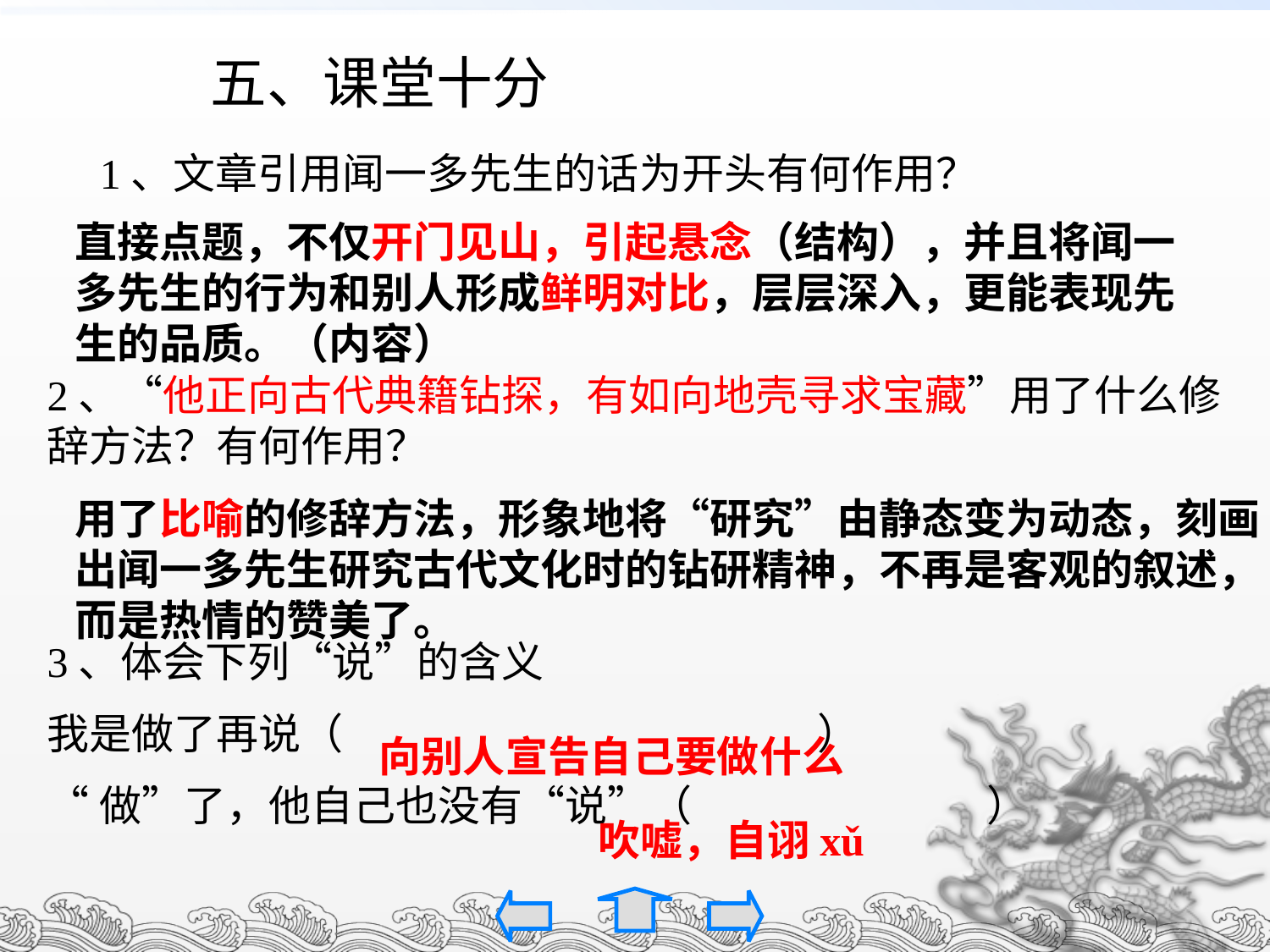

五、课堂十分
   1、文章引用闻一多先生的话为开头有何作用？

2、“他正向古代典籍钻探，有如向地壳寻求宝藏”用了什么修辞方法？有何作用？

3、体会下列“说”的含义
我是做了再说（                                                  ）
“做”了，他自己也没有“说”（                               ）
直接点题，不仅开门见山，引起悬念（结构），并且将闻一多先生的行为和别人形成鲜明对比，层层深入，更能表现先生的品质。（内容）
用了比喻的修辞方法，形象地将“研究”由静态变为动态，刻画
出闻一多先生研究古代文化时的钻研精神，不再是客观的叙述，
而是热情的赞美了。
 向别人宣告自己要做什么
吹嘘，自诩xǔ